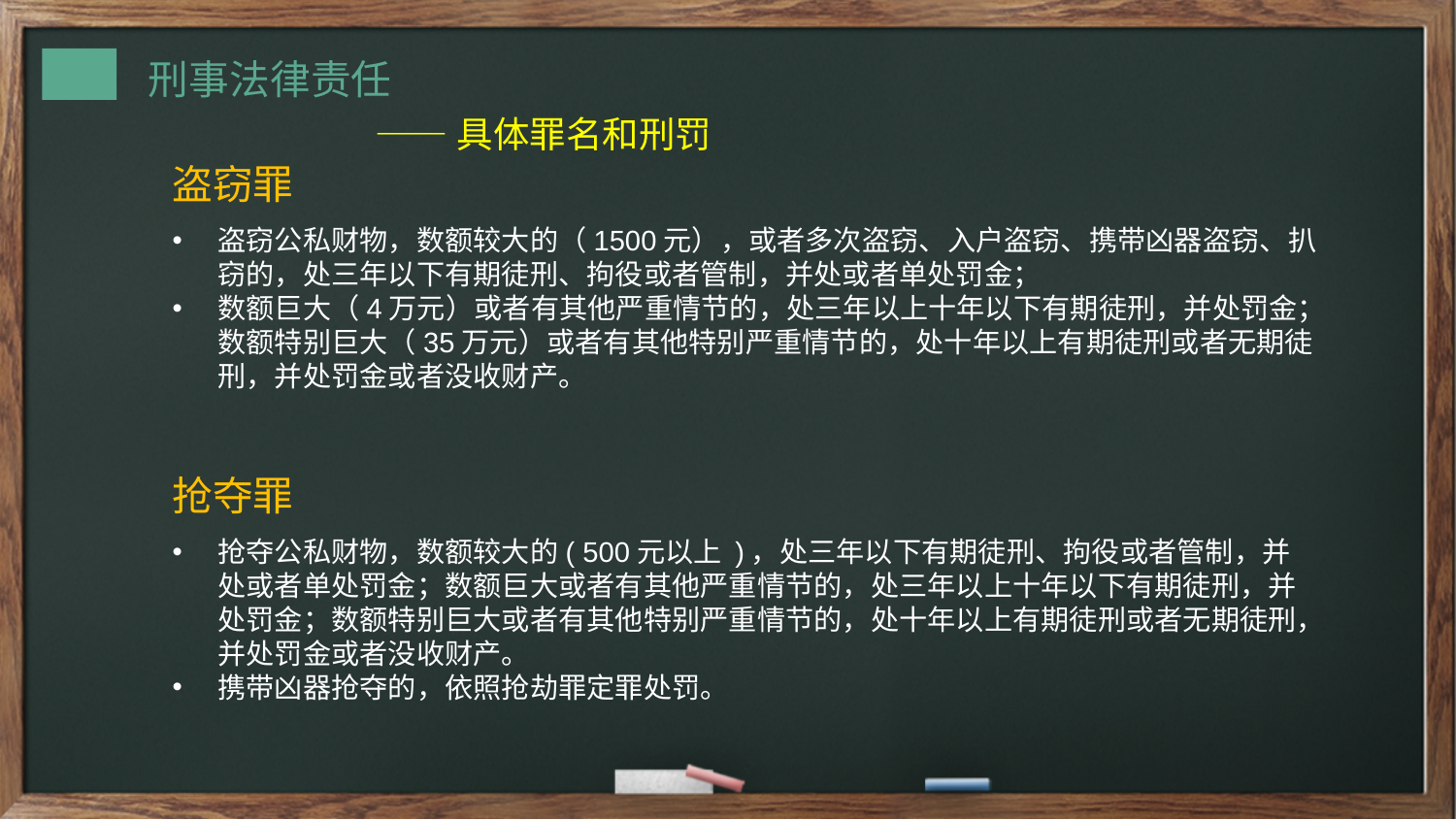

——具体罪名和刑罚
盗窃罪
盗窃公私财物，数额较大的（1500元），或者多次盗窃、入户盗窃、携带凶器盗窃、扒窃的，处三年以下有期徒刑、拘役或者管制，并处或者单处罚金；
数额巨大（4万元）或者有其他严重情节的，处三年以上十年以下有期徒刑，并处罚金；数额特别巨大（35万元）或者有其他特别严重情节的，处十年以上有期徒刑或者无期徒刑，并处罚金或者没收财产。
抢夺罪
抢夺公私财物，数额较大的( 500元以上 )，处三年以下有期徒刑、拘役或者管制，并处或者单处罚金；数额巨大或者有其他严重情节的，处三年以上十年以下有期徒刑，并处罚金；数额特别巨大或者有其他特别严重情节的，处十年以上有期徒刑或者无期徒刑，并处罚金或者没收财产。
携带凶器抢夺的，依照抢劫罪定罪处罚。